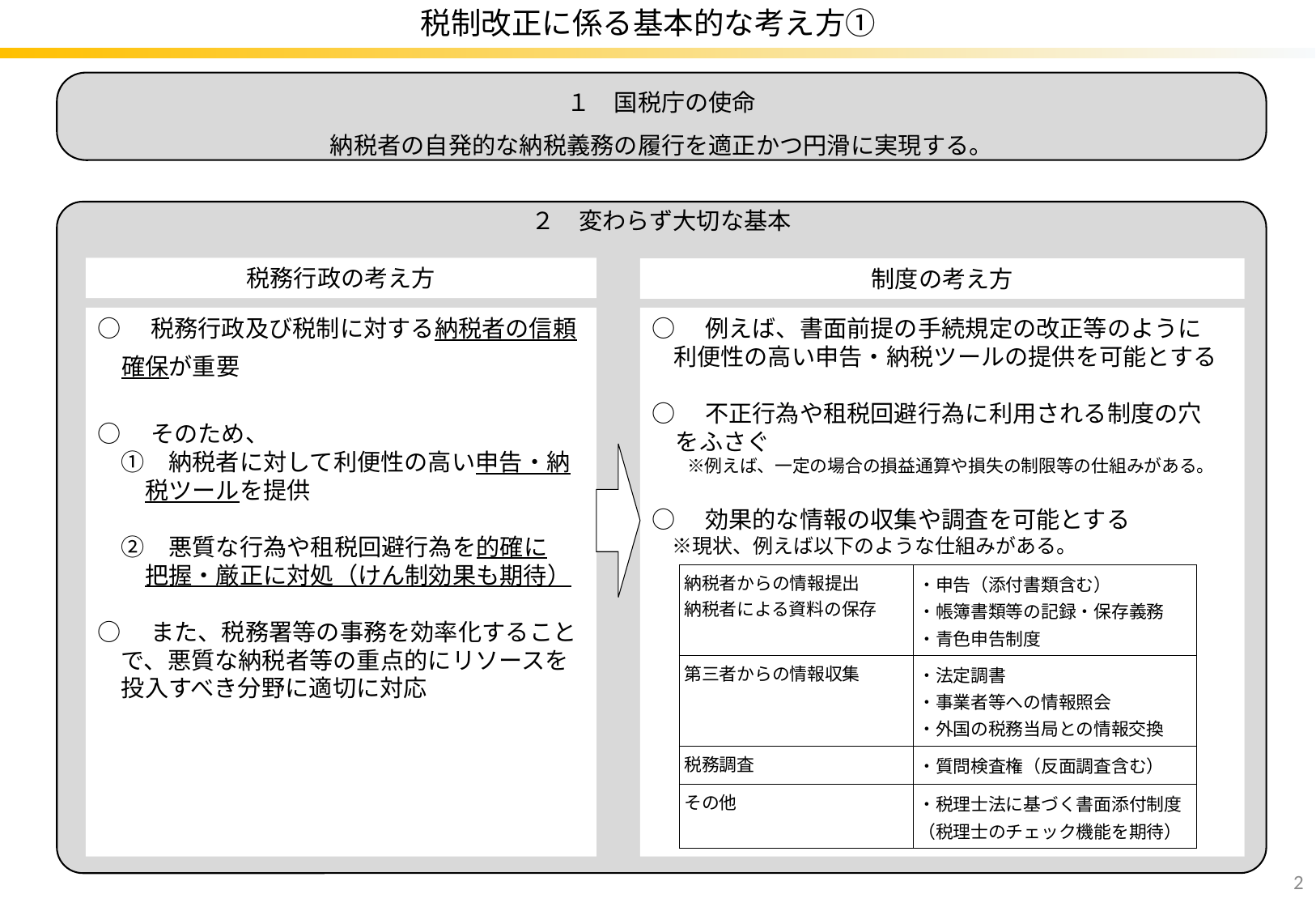

税制改正に係る基本的な考え方①

１　国税庁の使命
納税者の自発的な納税義務の履行を適正かつ円滑に実現する。
２　変わらず大切な基本
税務行政の考え方
制度の考え方
○　税務行政及び税制に対する納税者の信頼
　確保が重要

○　そのため、
　①　納税者に対して利便性の高い申告・納
　　税ツールを提供

　②　悪質な行為や租税回避行為を的確に
　　把握・厳正に対処（けん制効果も期待）

○　また、税務署等の事務を効率化すること
　で、悪質な納税者等の重点的にリソースを
　投入すべき分野に適切に対応
○　例えば、書面前提の手続規定の改正等のように
   利便性の高い申告・納税ツールの提供を可能とする

○　不正行為や租税回避行為に利用される制度の穴
　をふさぐ
　　※例えば、一定の場合の損益通算や損失の制限等の仕組みがある。

○　効果的な情報の収集や調査を可能とする
　※現状、例えば以下のような仕組みがある。

| 納税者からの情報提出 納税者による資料の保存 | ・申告（添付書類含む） ・帳簿書類等の記録・保存義務 ・青色申告制度 |
| --- | --- |
| 第三者からの情報収集 | ・法定調書 ・事業者等への情報照会 ・外国の税務当局との情報交換 |
| 税務調査 | ・質問検査権（反面調査含む） |
| その他 | ・税理士法に基づく書面添付制度（税理士のチェック機能を期待） |

2